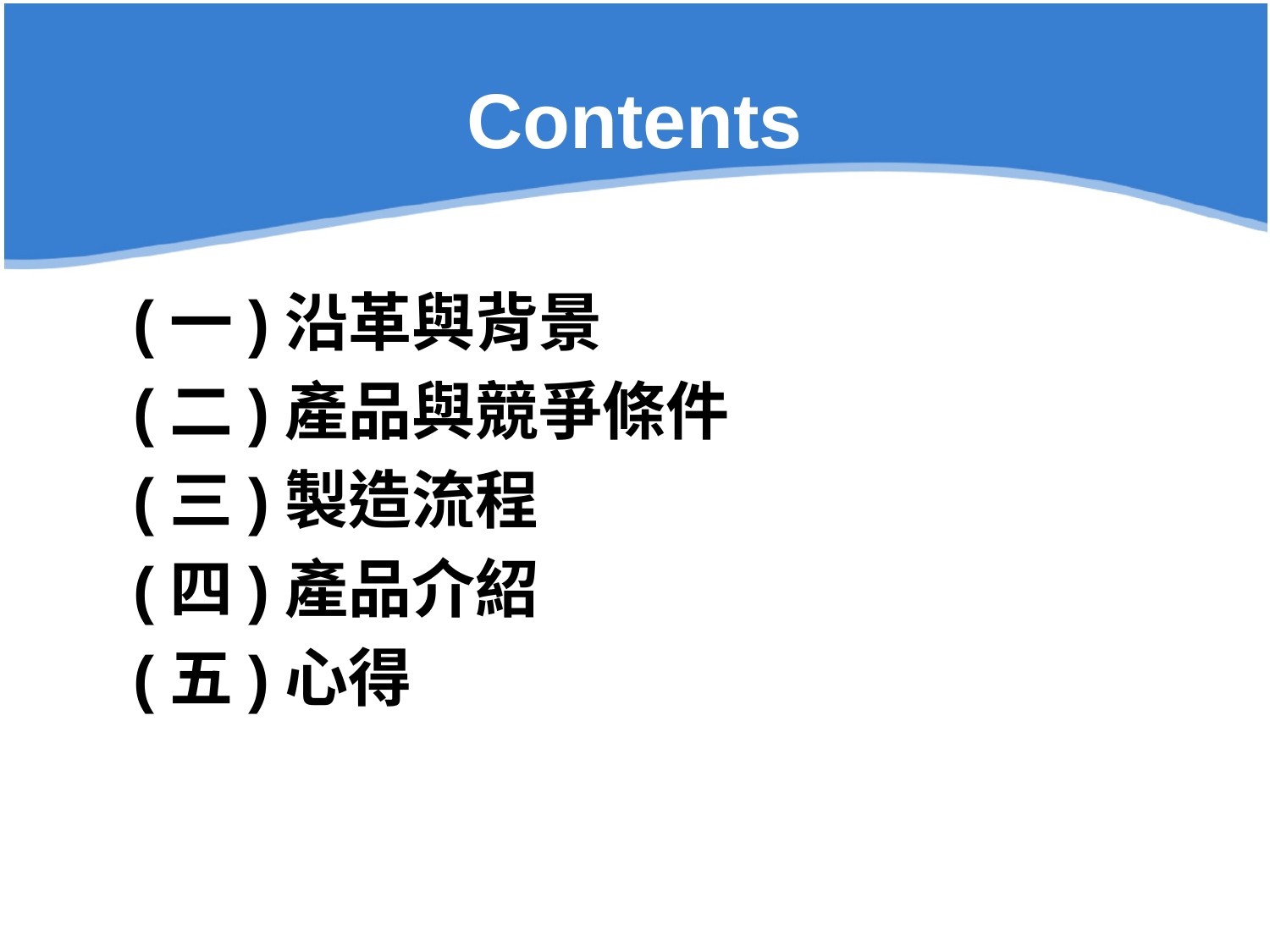

# Contents
(一)沿革與背景
(二)產品與競爭條件
(三)製造流程
(四)產品介紹
(五)心得